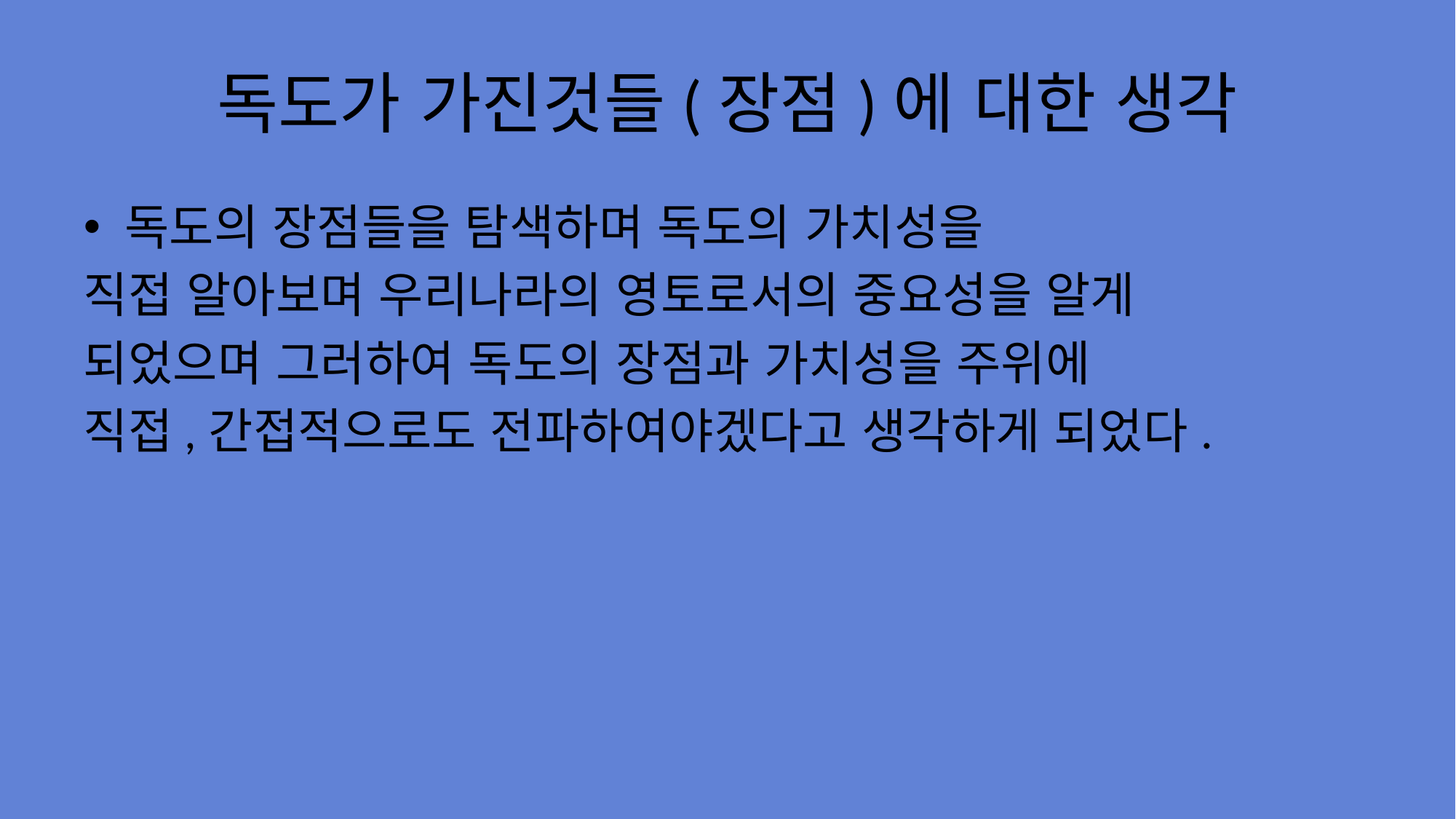

# 독도가 가진것들(장점)에 대한 생각
독도의 장점들을 탐색하며 독도의 가치성을
직접 알아보며 우리나라의 영토로서의 중요성을 알게
되었으며 그러하여 독도의 장점과 가치성을 주위에
직접,간접적으로도 전파하여야겠다고 생각하게 되었다.